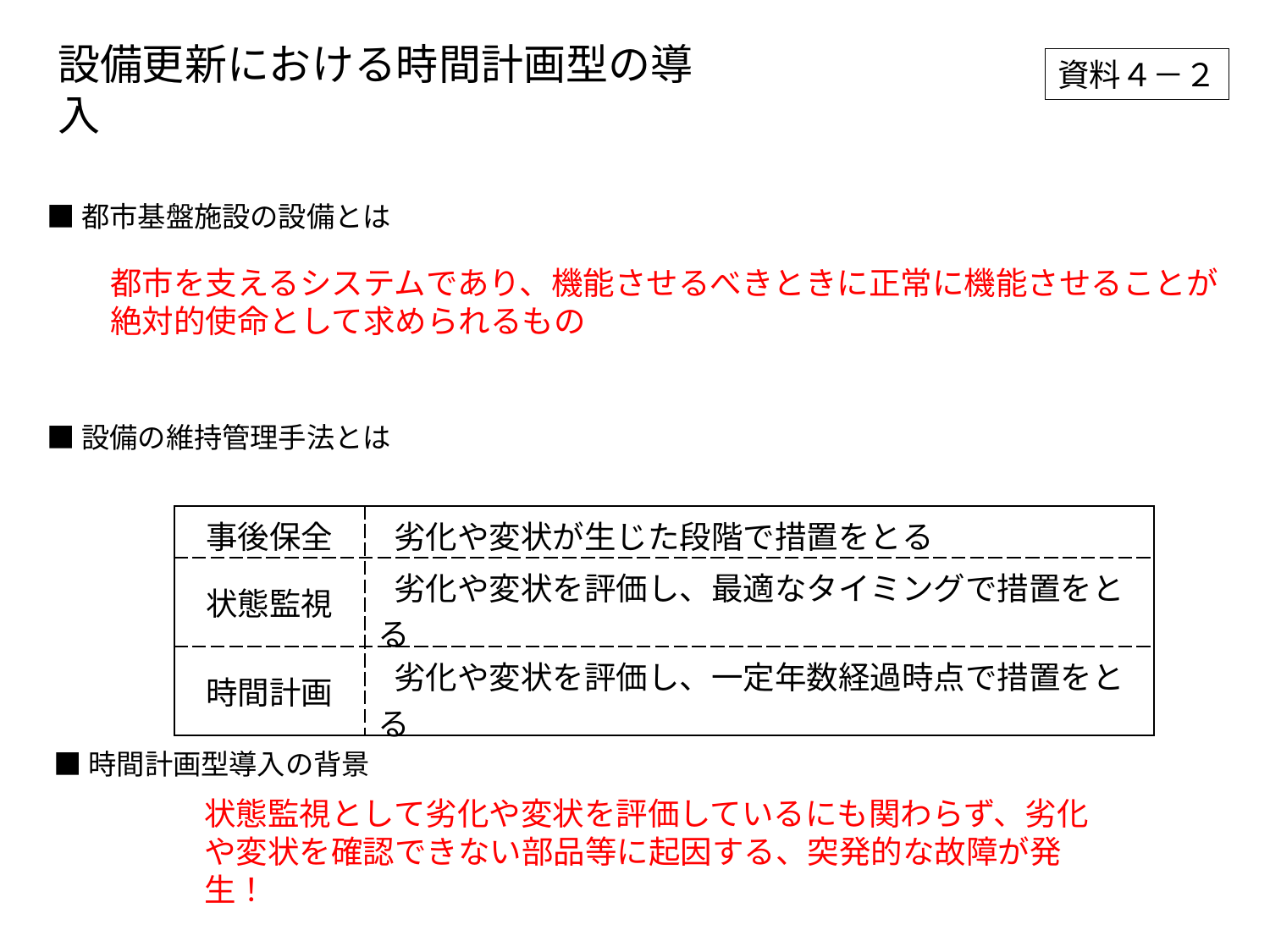

資料４－２
設備更新における時間計画型の導入
■都市基盤施設の設備とは
都市を支えるシステムであり、機能させるべきときに正常に機能させることが
絶対的使命として求められるもの
■設備の維持管理手法とは
| 事後保全 | 劣化や変状が生じた段階で措置をとる |
| --- | --- |
| 状態監視 | 劣化や変状を評価し、最適なタイミングで措置をとる |
| 時間計画 | 劣化や変状を評価し、一定年数経過時点で措置をとる |
■時間計画型導入の背景
状態監視として劣化や変状を評価しているにも関わらず、劣化や変状を確認できない部品等に起因する、突発的な故障が発生！